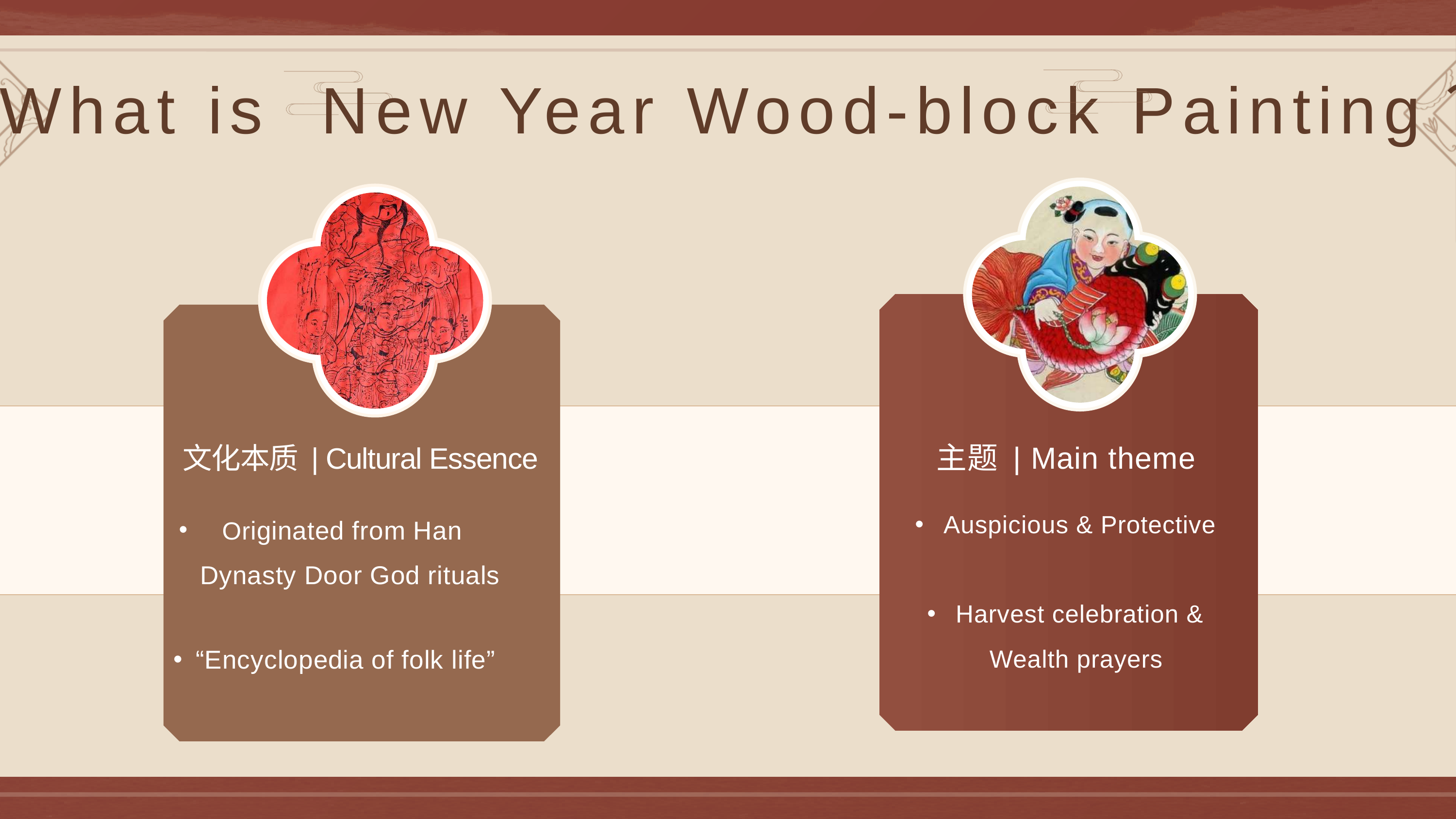

What is  New Year Wood-block Painting？

主题 | Main theme
文化本质 | Cultural Essence

 Auspicious & Protective

 Harvest celebration & Wealth prayers

   Originated from Han Dynasty Door God rituals
“Encyclopedia of folk life”